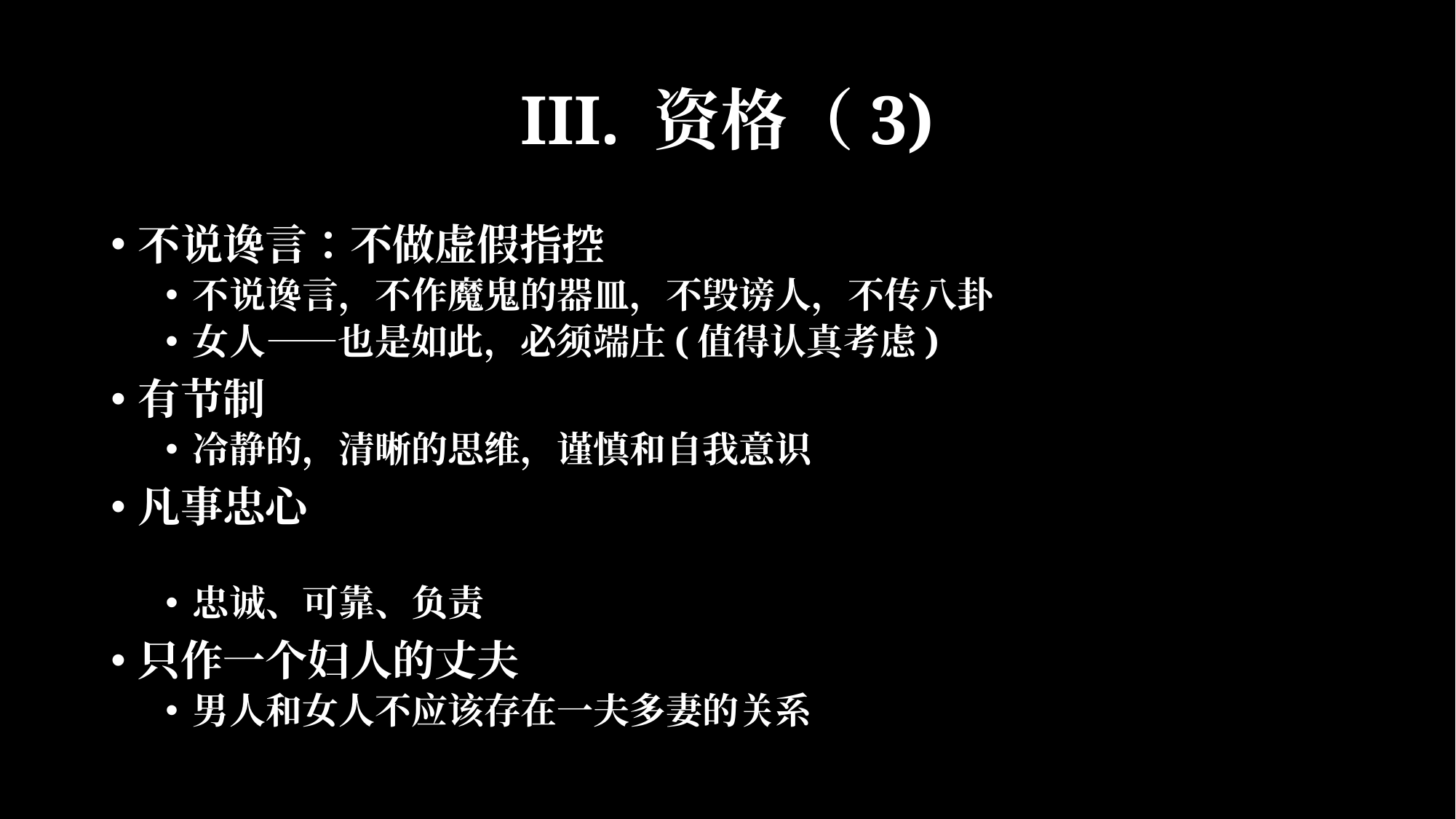

# III. 资格（3)
不说谗言：不做虚假指控
不说谗言，不作魔鬼的器皿，不毁谤人，不传八卦
女人——也是如此，必须端庄(值得认真考虑)
有节制
冷静的，清晰的思维，谨慎和自我意识
凡事忠心
忠诚、可靠、负责
只作一个妇人的丈夫
男人和女人不应该存在一夫多妻的关系